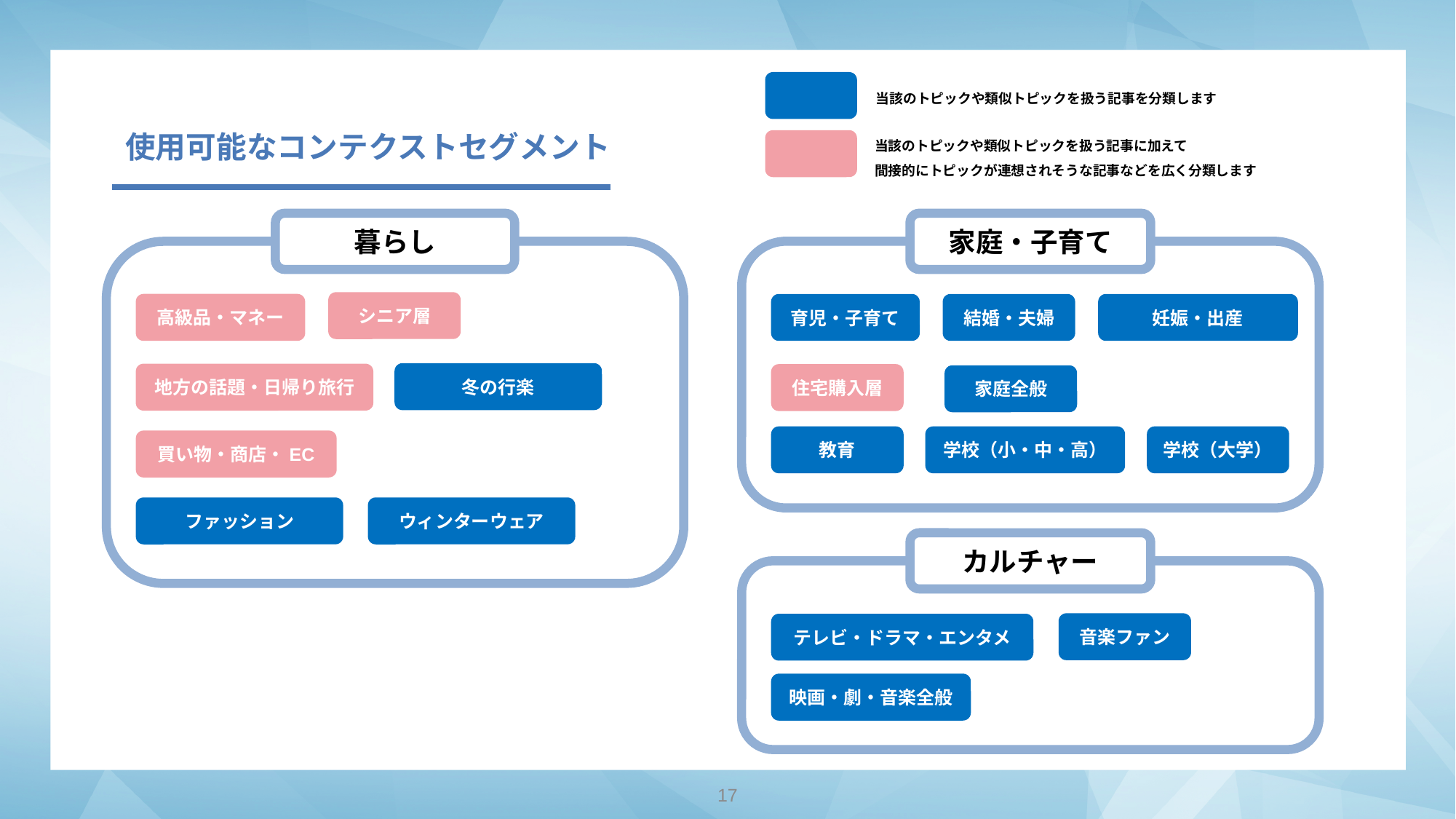

当該のトピックや類似トピックを扱う記事を分類します
当該のトピックや類似トピックを扱う記事に加えて
間接的にトピックが連想されそうな記事などを広く分類します
使用可能なコンテクストセグメント

暮らし
家庭・子育て

シニア層
高級品・マネー
育児・子育て
結婚・夫婦
妊娠・出産
冬の行楽
地方の話題・日帰り旅行
住宅購入層
家庭全般
教育
学校（小・中・高）
学校（大学）
買い物・商店・EC
ファッション
ウィンターウェア
カルチャー

音楽ファン
テレビ・ドラマ・エンタメ
映画・劇・音楽全般
17